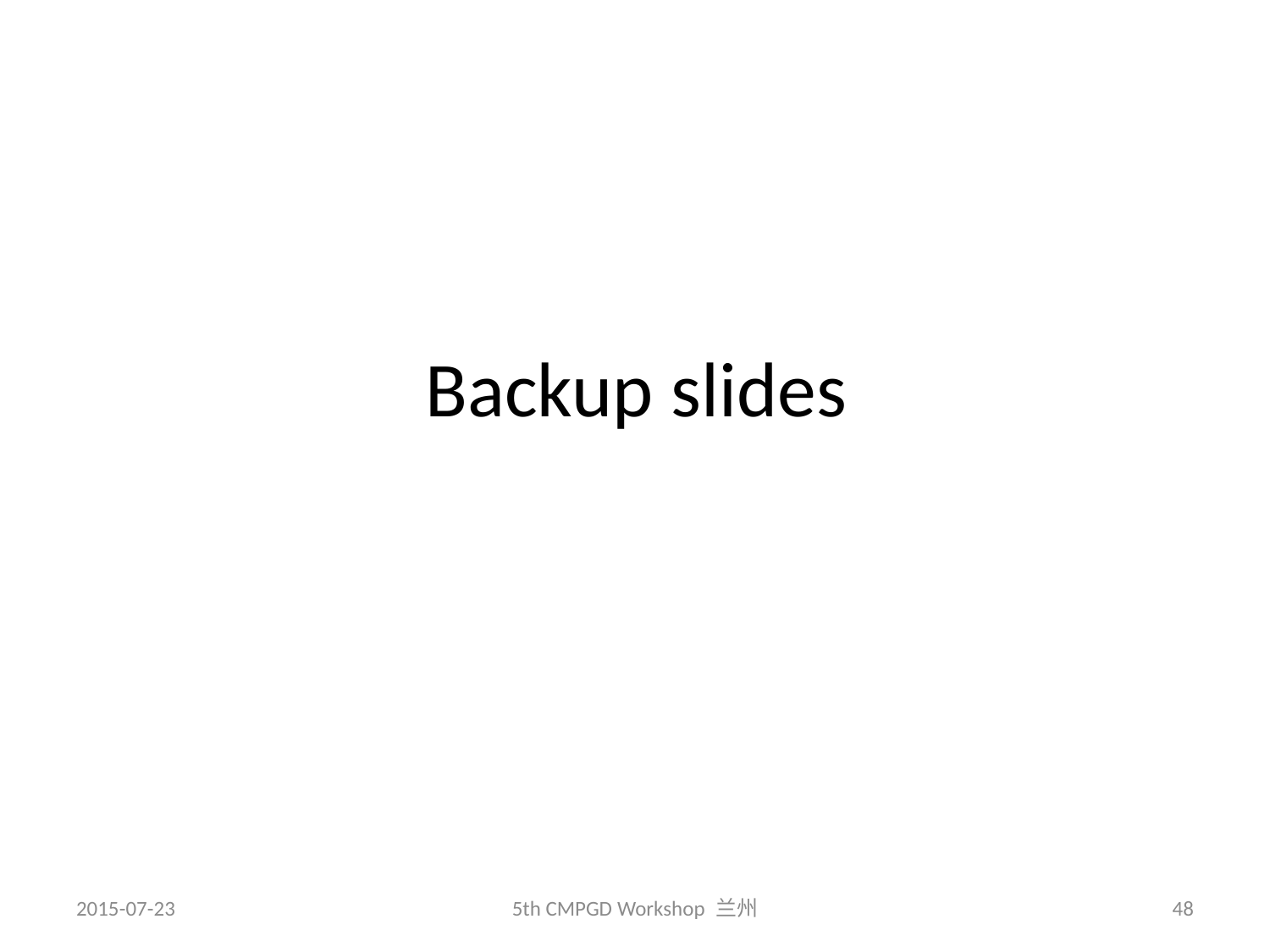

# Backup slides
2015-07-23
5th CMPGD Workshop 兰州
48